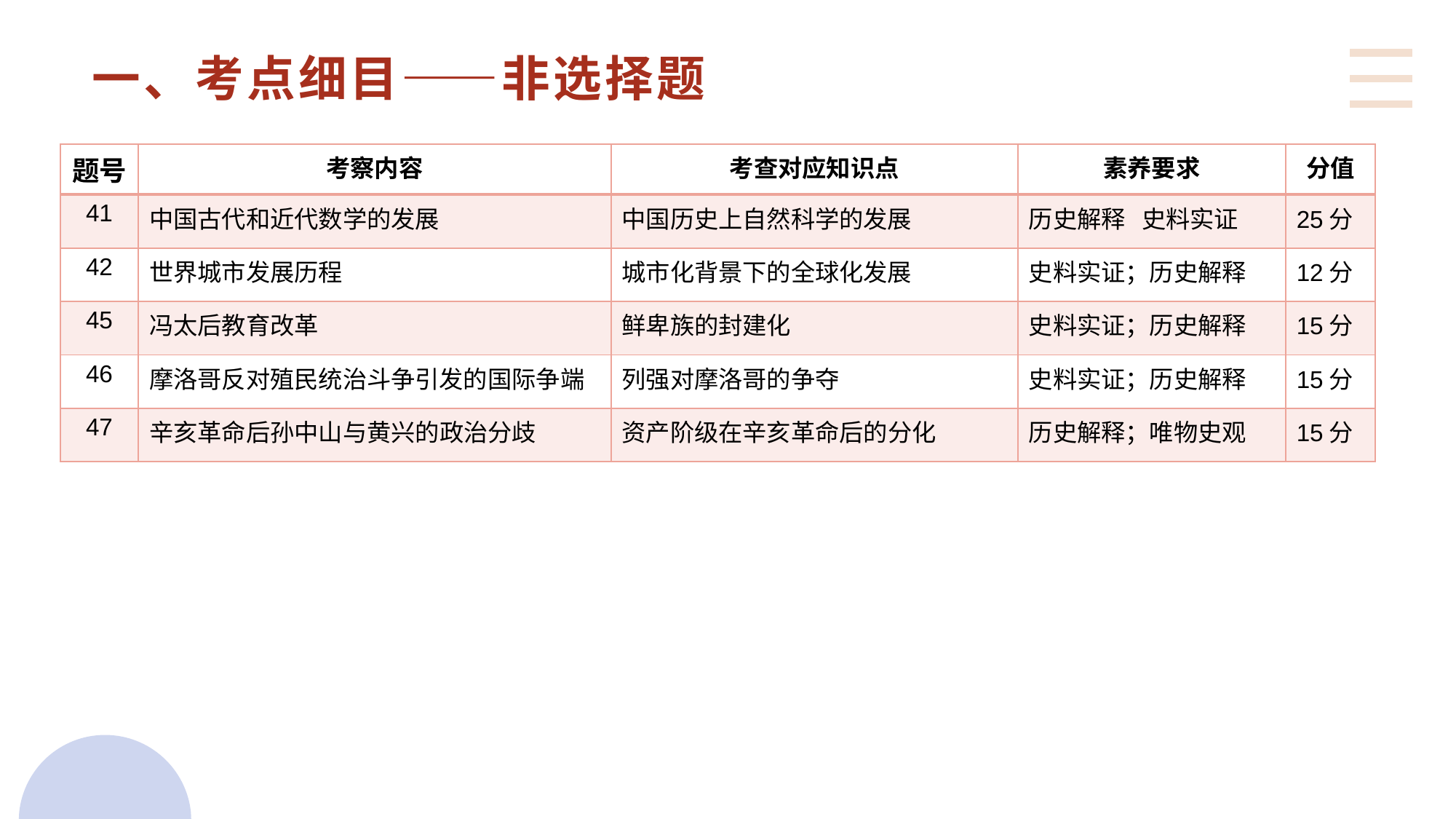

# 一、考点细目——非选择题
| 题号 | 考察内容 | 考查对应知识点 | 素养要求 | 分值 |
| --- | --- | --- | --- | --- |
| 41 | 中国古代和近代数学的发展 | 中国历史上自然科学的发展 | 历史解释 史料实证 | 25分 |
| 42 | 世界城市发展历程 | 城市化背景下的全球化发展 | 史料实证；历史解释 | 12分 |
| 45 | 冯太后教育改革 | 鲜卑族的封建化 | 史料实证；历史解释 | 15分 |
| 46 | 摩洛哥反对殖民统治斗争引发的国际争端 | 列强对摩洛哥的争夺 | 史料实证；历史解释 | 15分 |
| 47 | 辛亥革命后孙中山与黄兴的政治分歧 | 资产阶级在辛亥革命后的分化 | 历史解释；唯物史观 | 15分 |